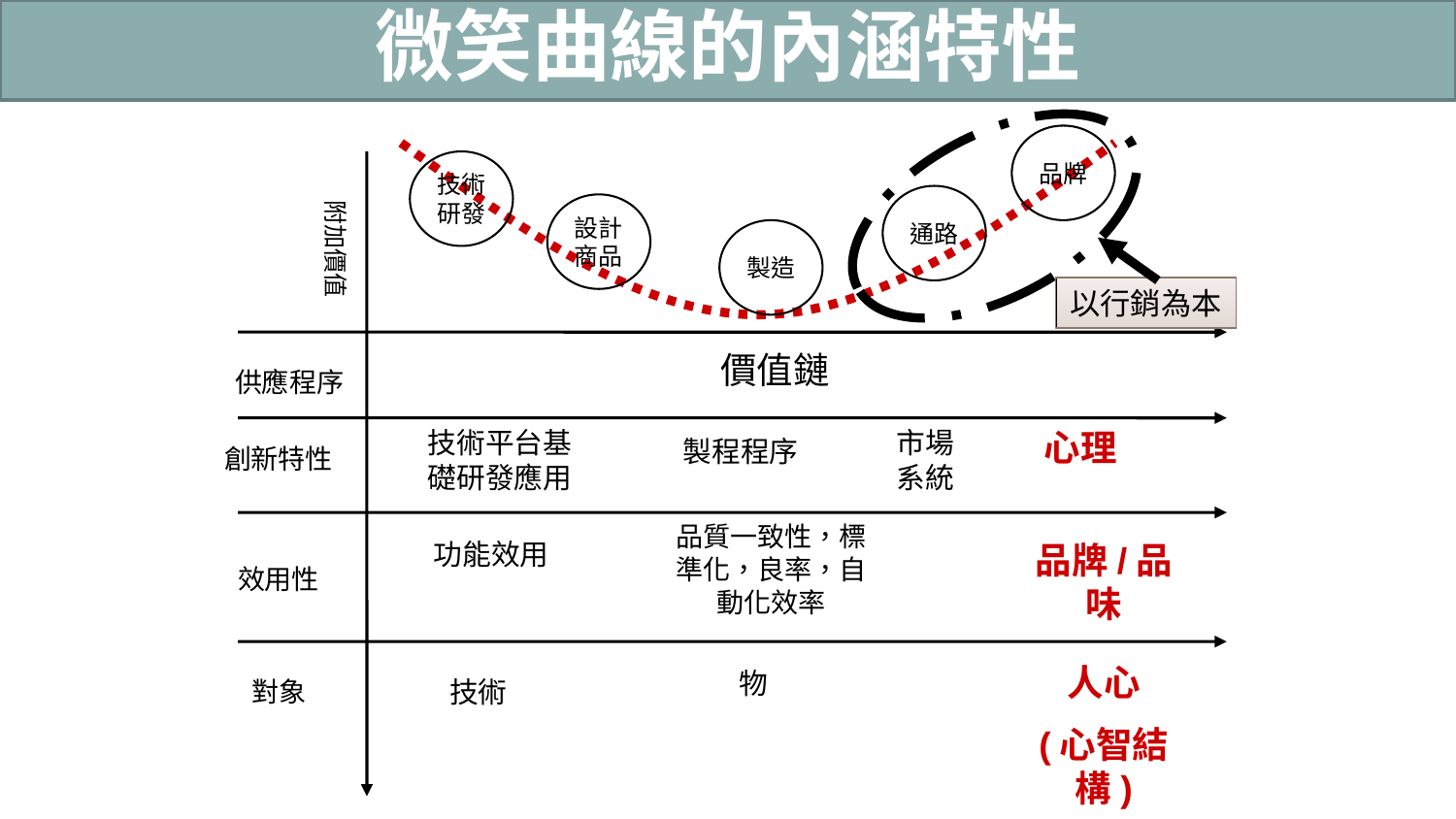

# 微笑曲線的內涵特性
品牌

技術
研發
附加價值
通路
設計
商品
製造

以行銷為本

價值鏈

供應程序

技術平台基礎研發應用
市場系統
心理
製程程序
創新特性

品質一致性，標準化，良率，自動化效率
功能效用
品牌/品味
效用性

人心
(心智結構)
物
對象
技術